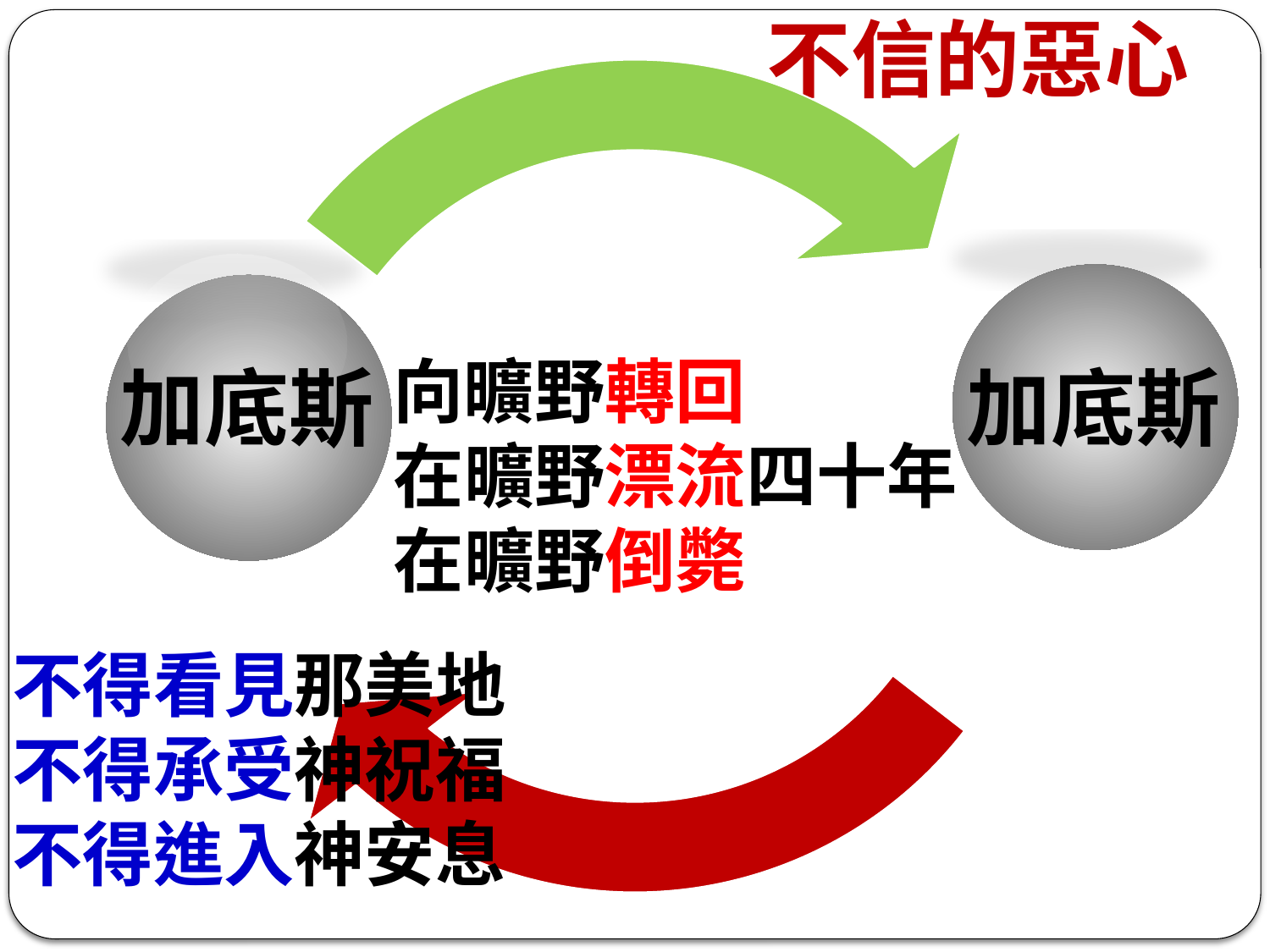

不信的惡心

向曠野轉回
在曠野漂流四十年
在曠野倒斃
加底斯
加底斯
不得看見那美地
不得承受神祝福
不得進入神安息